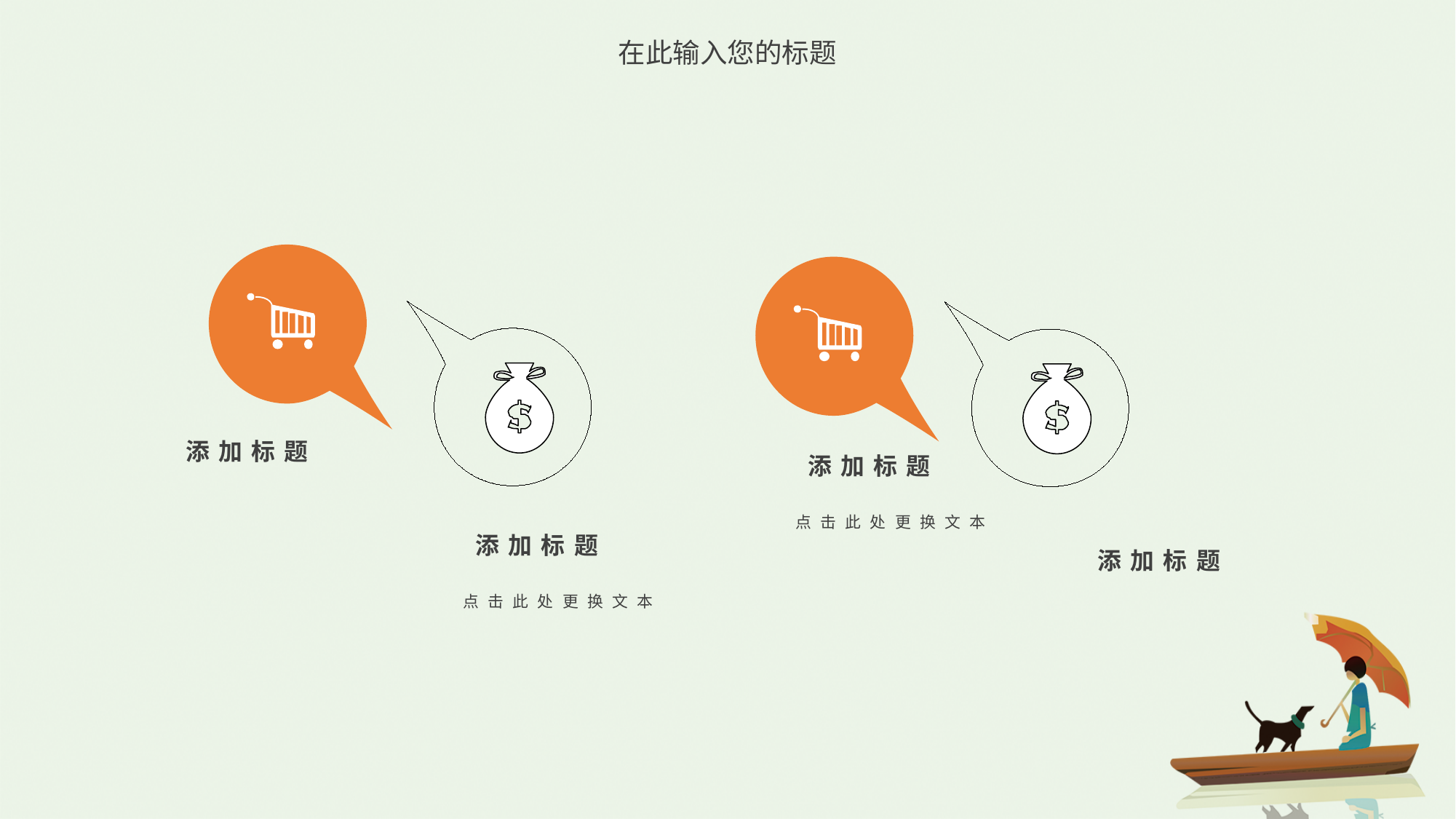

添加标题
添加标题
点击此处更换文本
添加标题
添加标题
点击此处更换文本